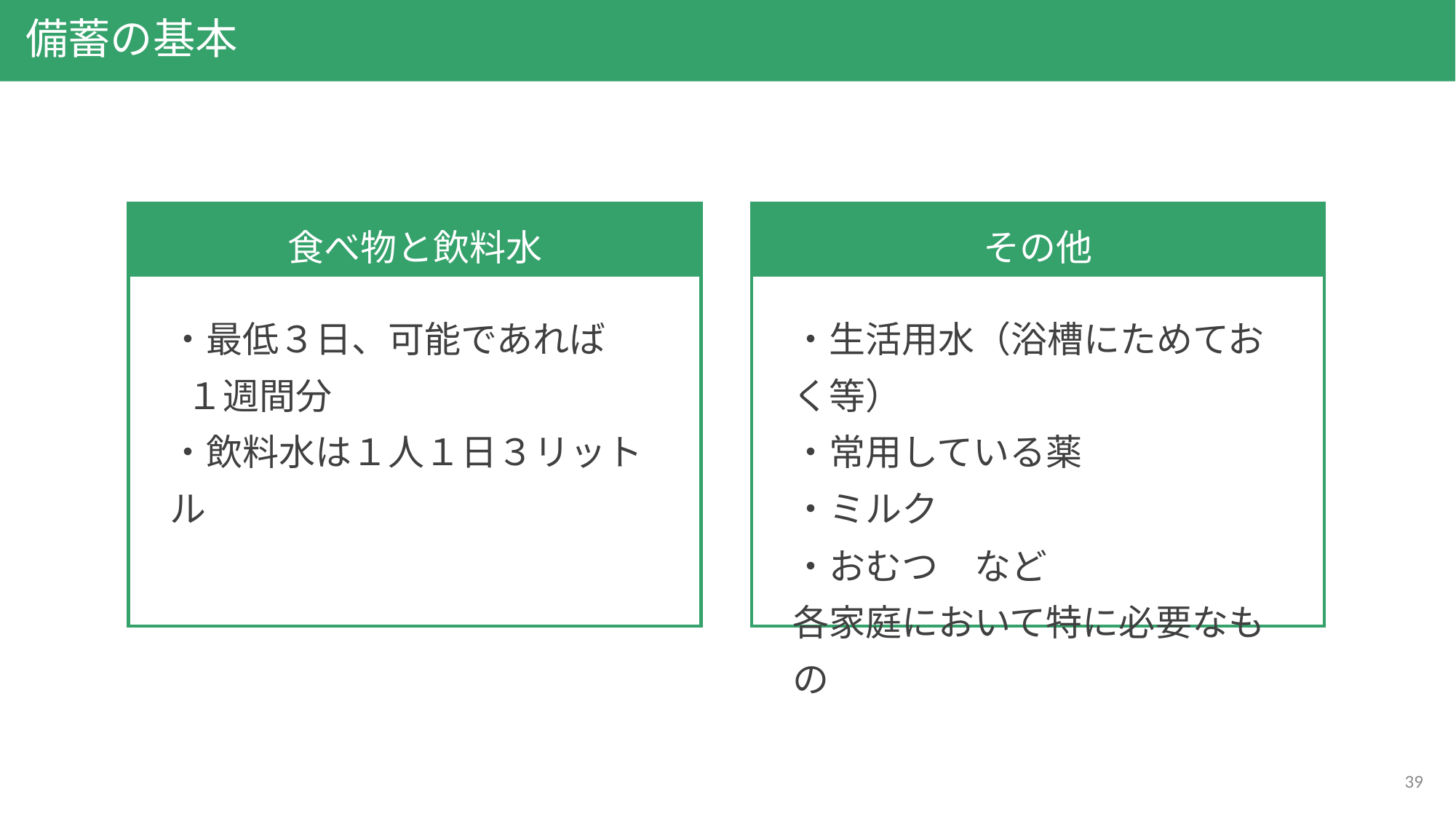

備蓄の基本

食べ物と飲料水

その他
・最低３日、可能であれば
 １週間分
・飲料水は１人１日３リットル
・生活用水（浴槽にためておく等）
・常用している薬
・ミルク
・おむつ　など
各家庭において特に必要なもの
39